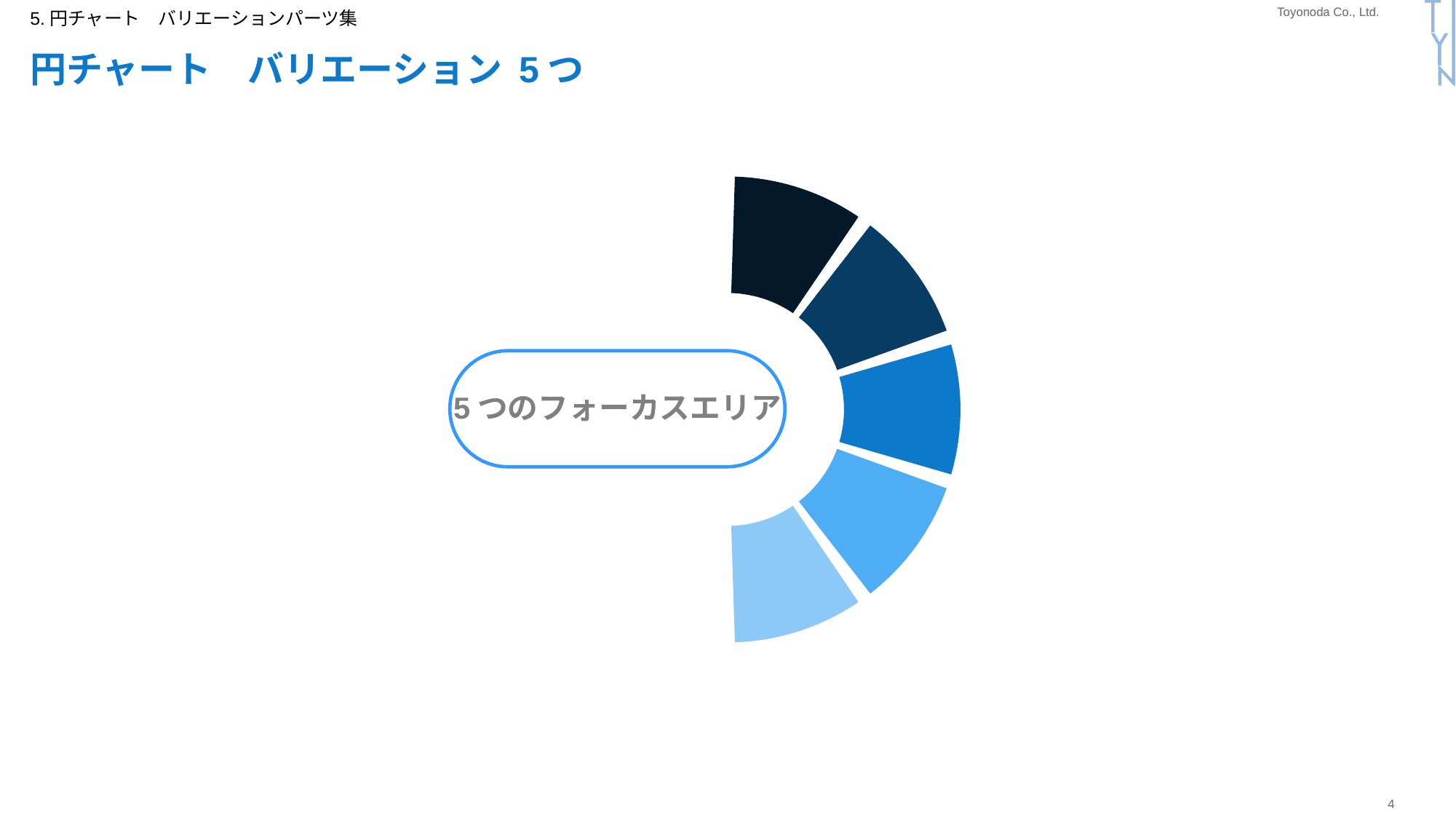

5.円チャート　バリエーションパーツ集
# 円チャート　バリエーション 5つ

### Chart

| Category | 売上高 |
|---|---|
| 第 1 四半期 | 0.5 |
| 第 2 四半期 | 9.0 |
| 第 3 四半期 | 1.0 |
| 第 4 四半期 | 9.0 |
5つのフォーカスエリア